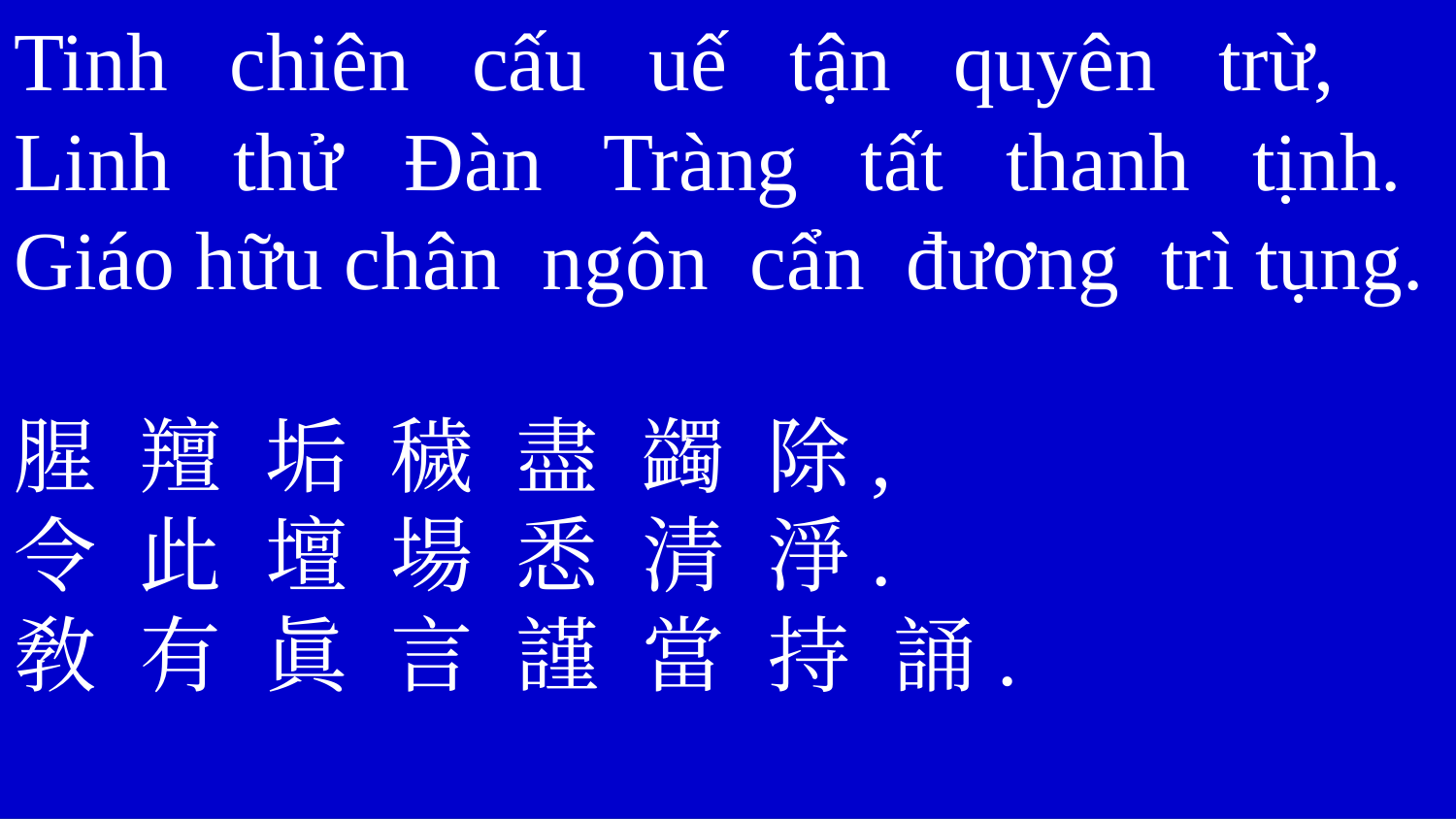

Tinh   chiên   cấu   uế   tận   quyên   trừ,
Linh   thử   Đàn   Tràng   tất   thanh   tịnh.
Giáo hữu chân  ngôn  cẩn  đương  trì tụng.

腥  羶  垢  穢  盡  蠲  除,
令  此  壇  場  悉  清  淨.
敎  有  眞  言  謹  當  持  誦.